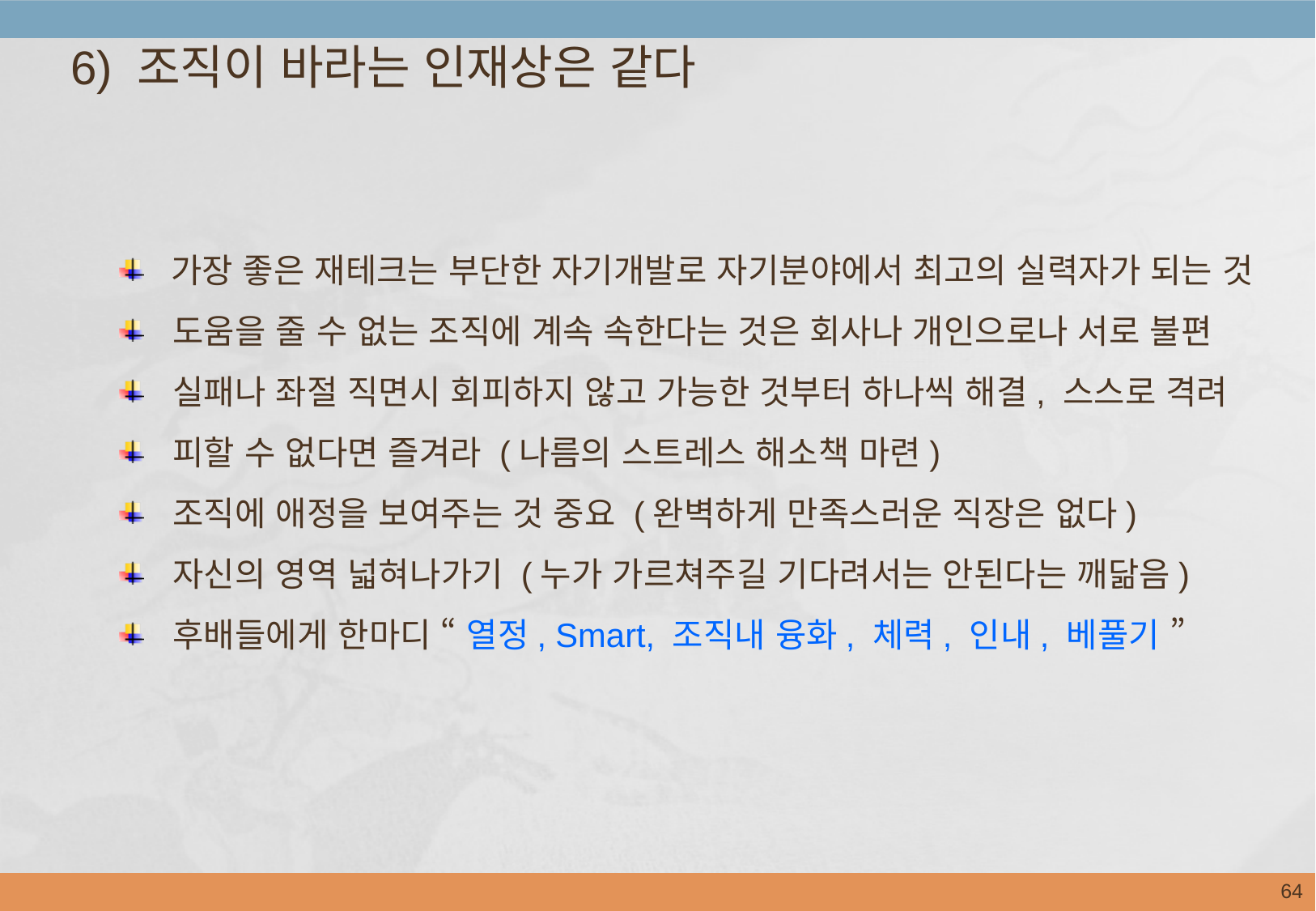

6) 조직이 바라는 인재상은 같다
 가장 좋은 재테크는 부단한 자기개발로 자기분야에서 최고의 실력자가 되는 것
 도움을 줄 수 없는 조직에 계속 속한다는 것은 회사나 개인으로나 서로 불편
 실패나 좌절 직면시 회피하지 않고 가능한 것부터 하나씩 해결, 스스로 격려
 피할 수 없다면 즐겨라 (나름의 스트레스 해소책 마련)
 조직에 애정을 보여주는 것 중요 (완벽하게 만족스러운 직장은 없다)
 자신의 영역 넓혀나가기 (누가 가르쳐주길 기다려서는 안된다는 깨닮음)
 후배들에게 한마디 “ 열정, Smart, 조직내 융화, 체력, 인내, 베풀기 ”
64